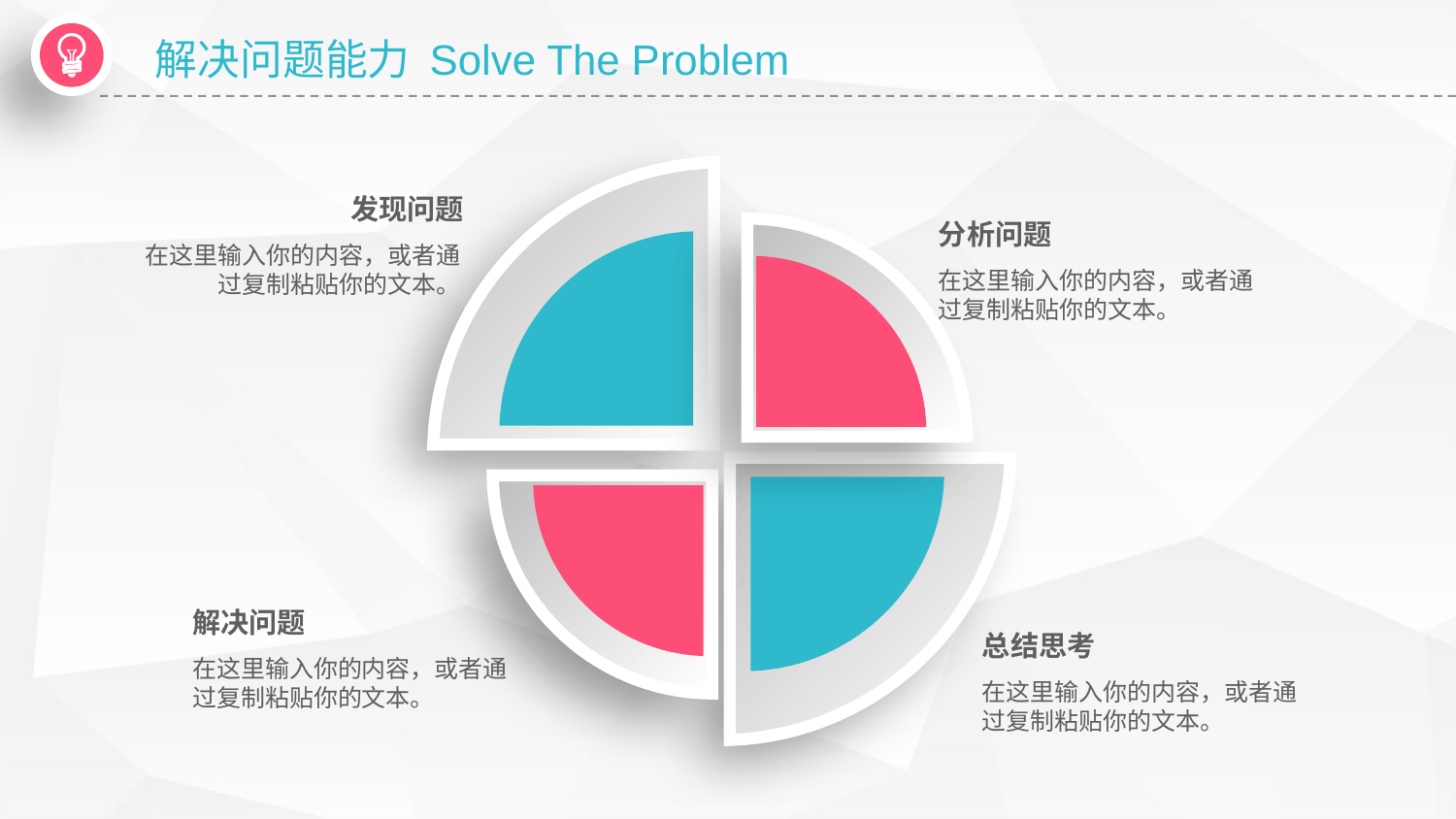

解决问题能力 Solve The Problem

发现问题
分析问题

在这里输入你的内容，或者通过复制粘贴你的文本。

在这里输入你的内容，或者通过复制粘贴你的文本。

解决问题
总结思考
在这里输入你的内容，或者通过复制粘贴你的文本。
在这里输入你的内容，或者通过复制粘贴你的文本。